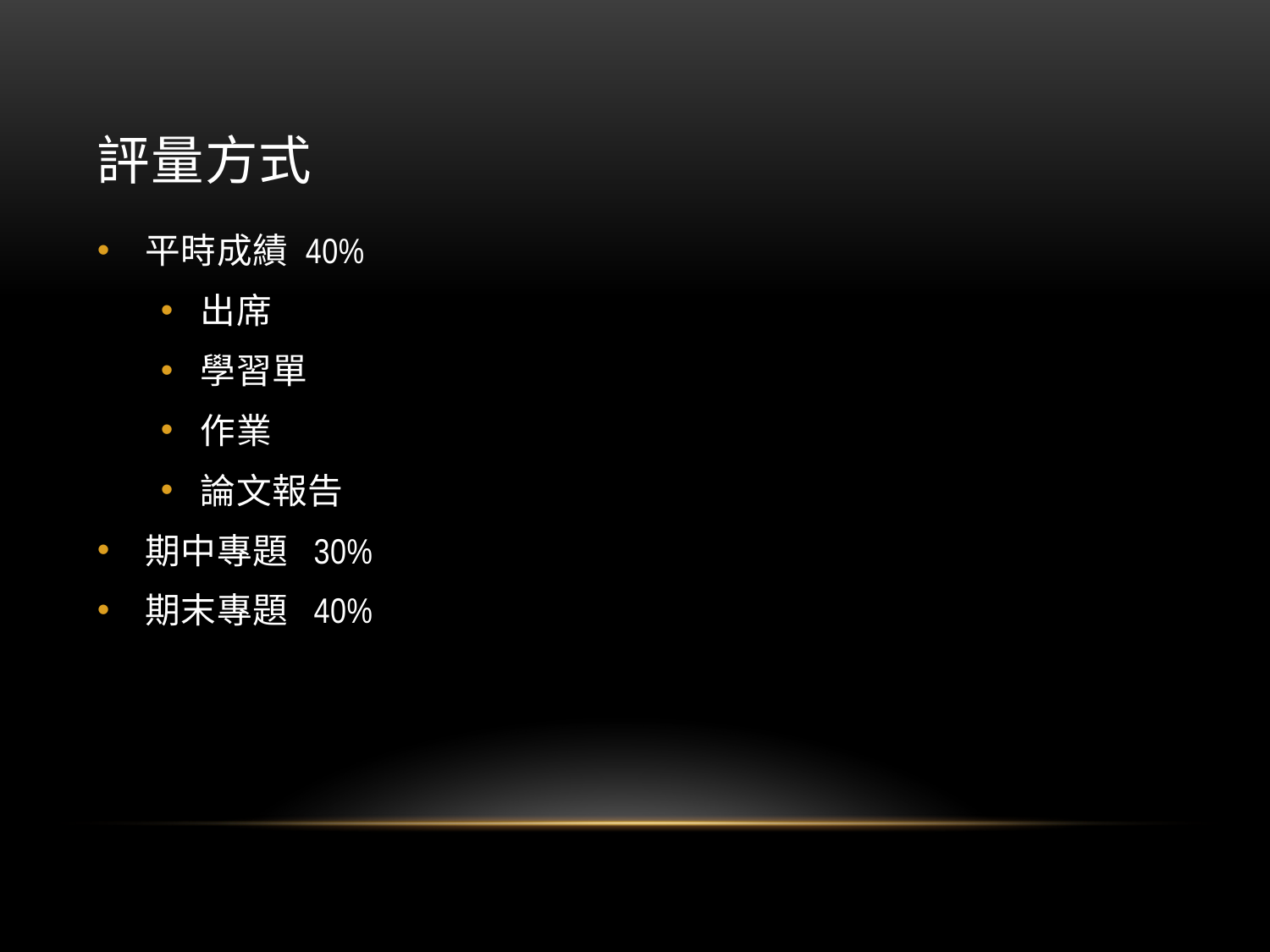

# 評量方式
平時成績 40%
出席
學習單
作業
論文報告
期中專題  30%
期末專題  40%